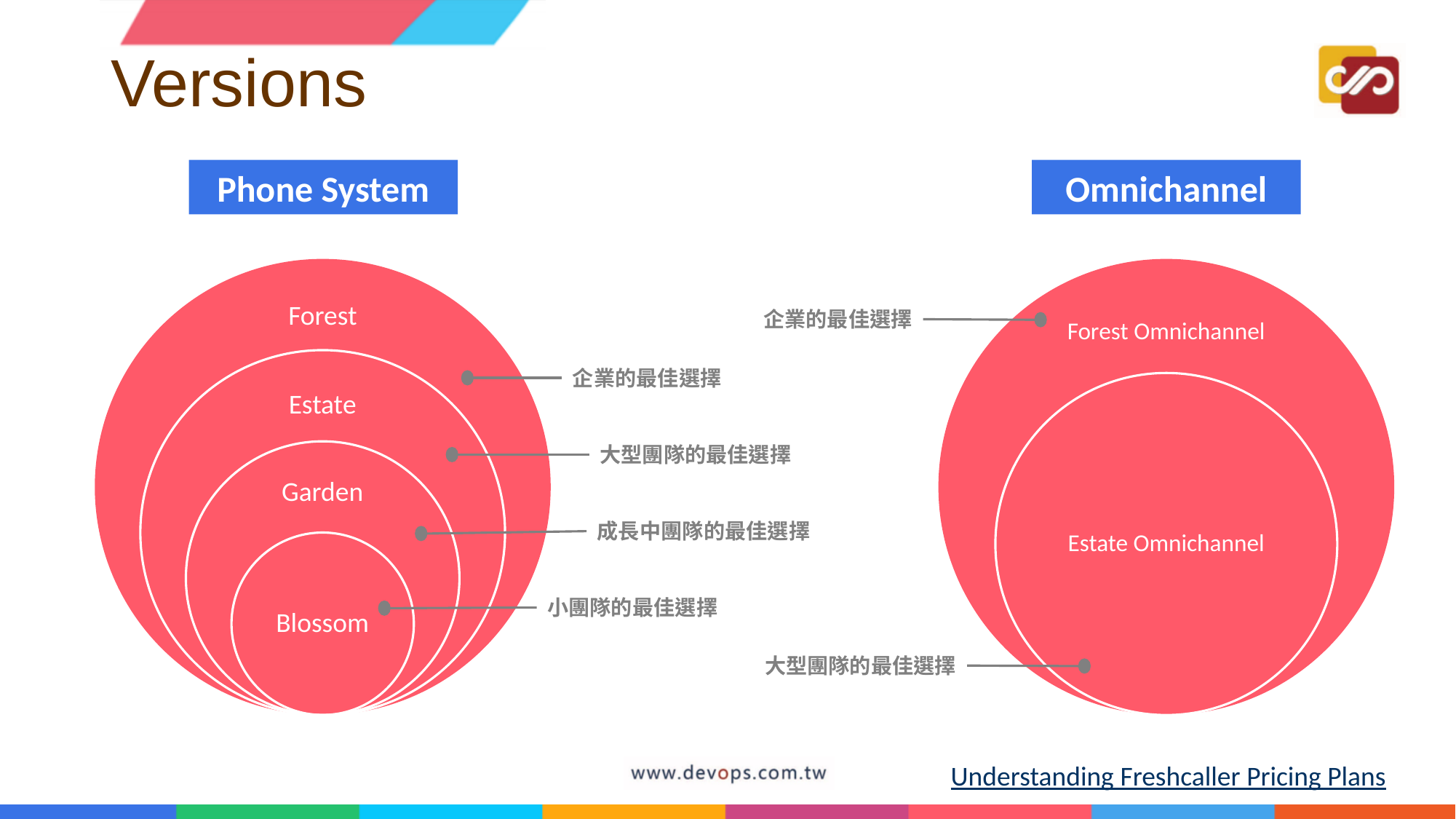

# Versions
Omnichannel
Phone System
Forest Omnichannel
Estate Omnichannel
企業的最佳選擇

大型團隊的最佳選擇

Forest
Estate
Garden
Blossom
企業的最佳選擇

大型團隊的最佳選擇

成長中團隊的最佳選擇

小團隊的最佳選擇

Understanding Freshcaller Pricing Plans